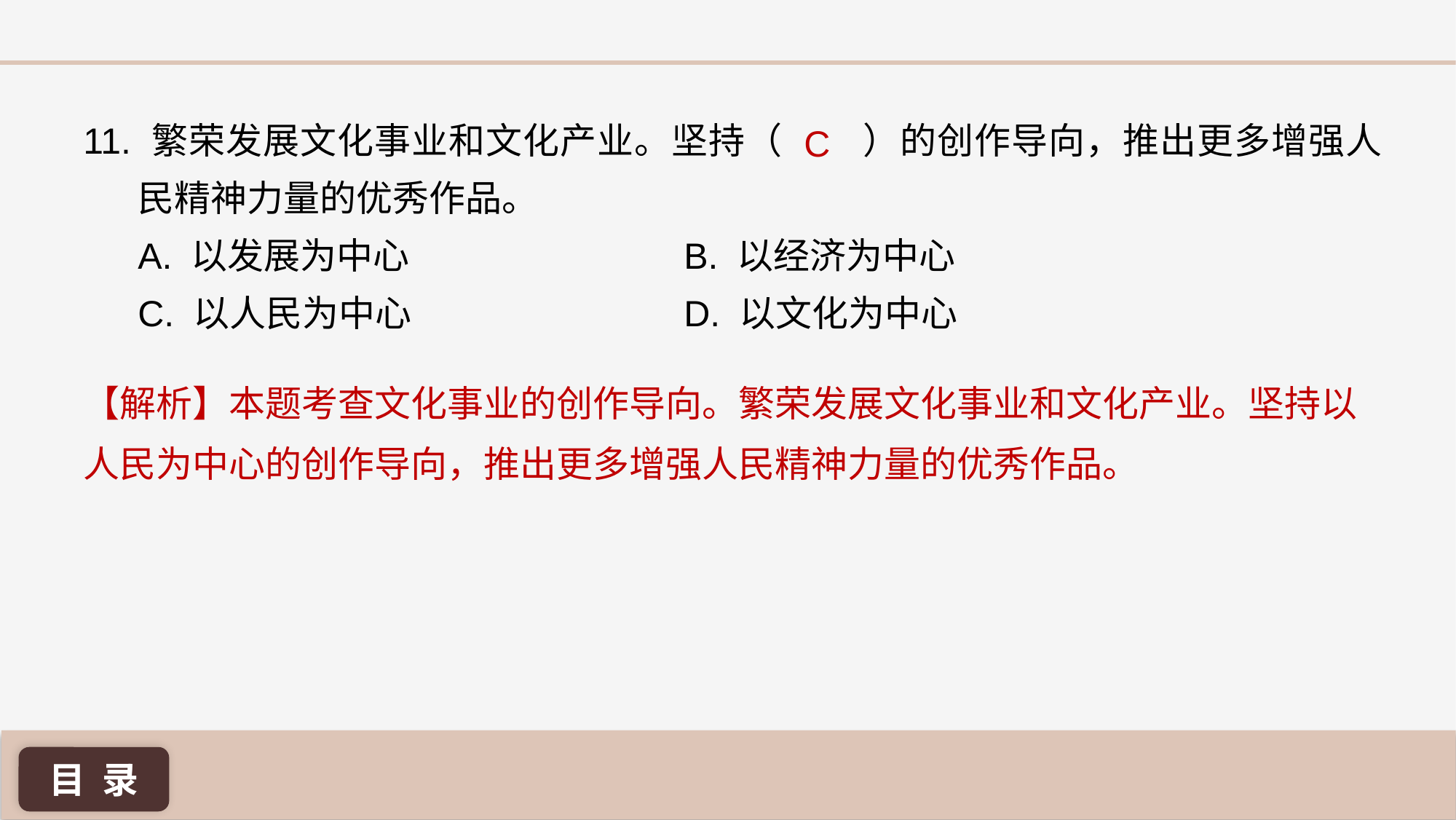

11. 繁荣发展文化事业和文化产业。坚持（         ）的创作导向，推出更多增强人民精神力量的优秀作品。
A. 以发展为中心 			B. 以经济为中心
C. 以人民为中心 			D. 以文化为中心
C
【解析】本题考查文化事业的创作导向。繁荣发展文化事业和文化产业。坚持以人民为中心的创作导向，推出更多增强人民精神力量的优秀作品。